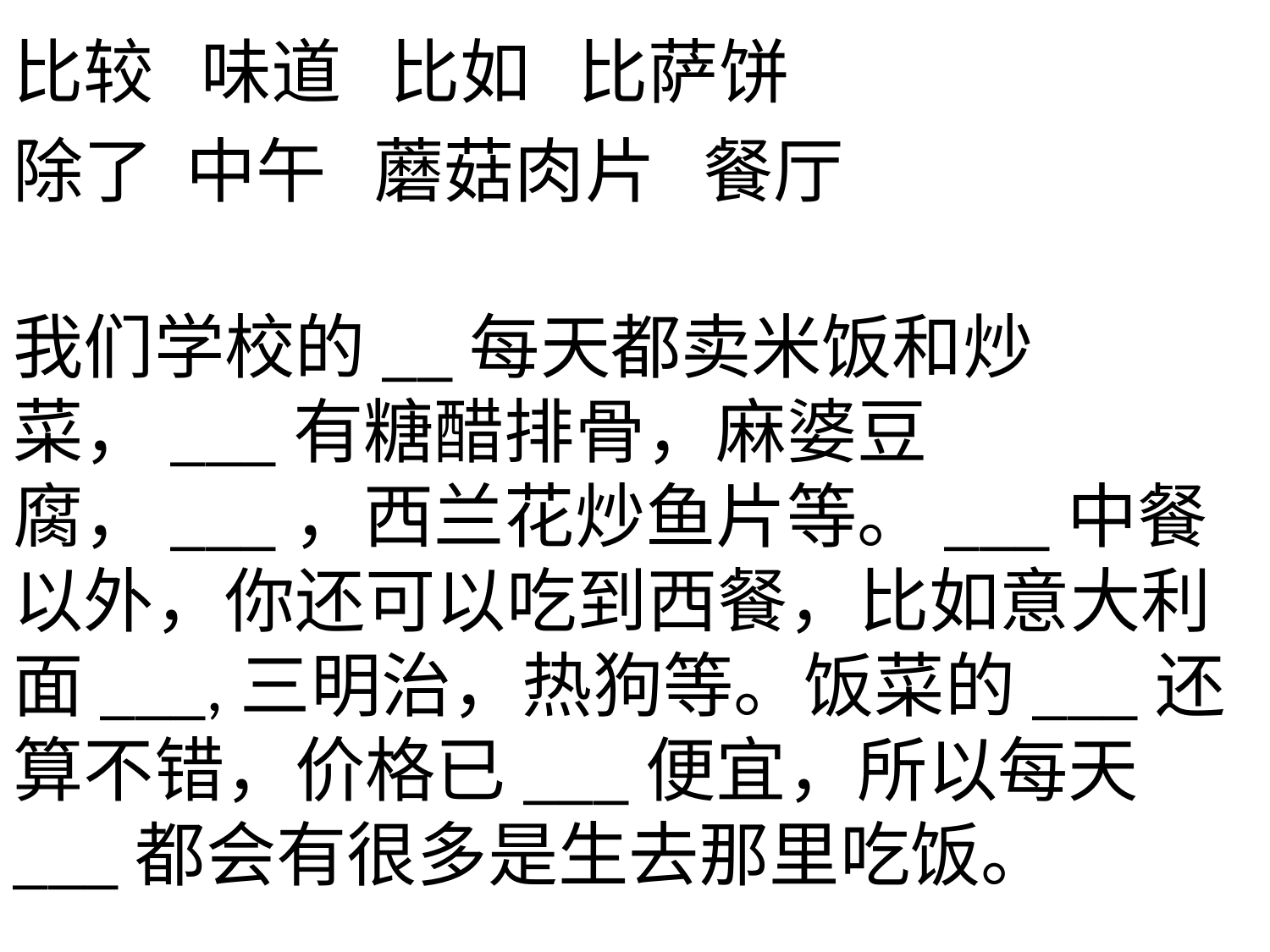

比较   味道   比如   比萨饼
除了  中午   蘑菇肉片   餐厅
我们学校的__每天都卖米饭和炒菜，___有糖醋排骨，麻婆豆腐，___，西兰花炒鱼片等。___中餐以外，你还可以吃到西餐，比如意大利面___,三明治，热狗等。饭菜的___还算不错，价格已___便宜，所以每天___都会有很多是生去那里吃饭。